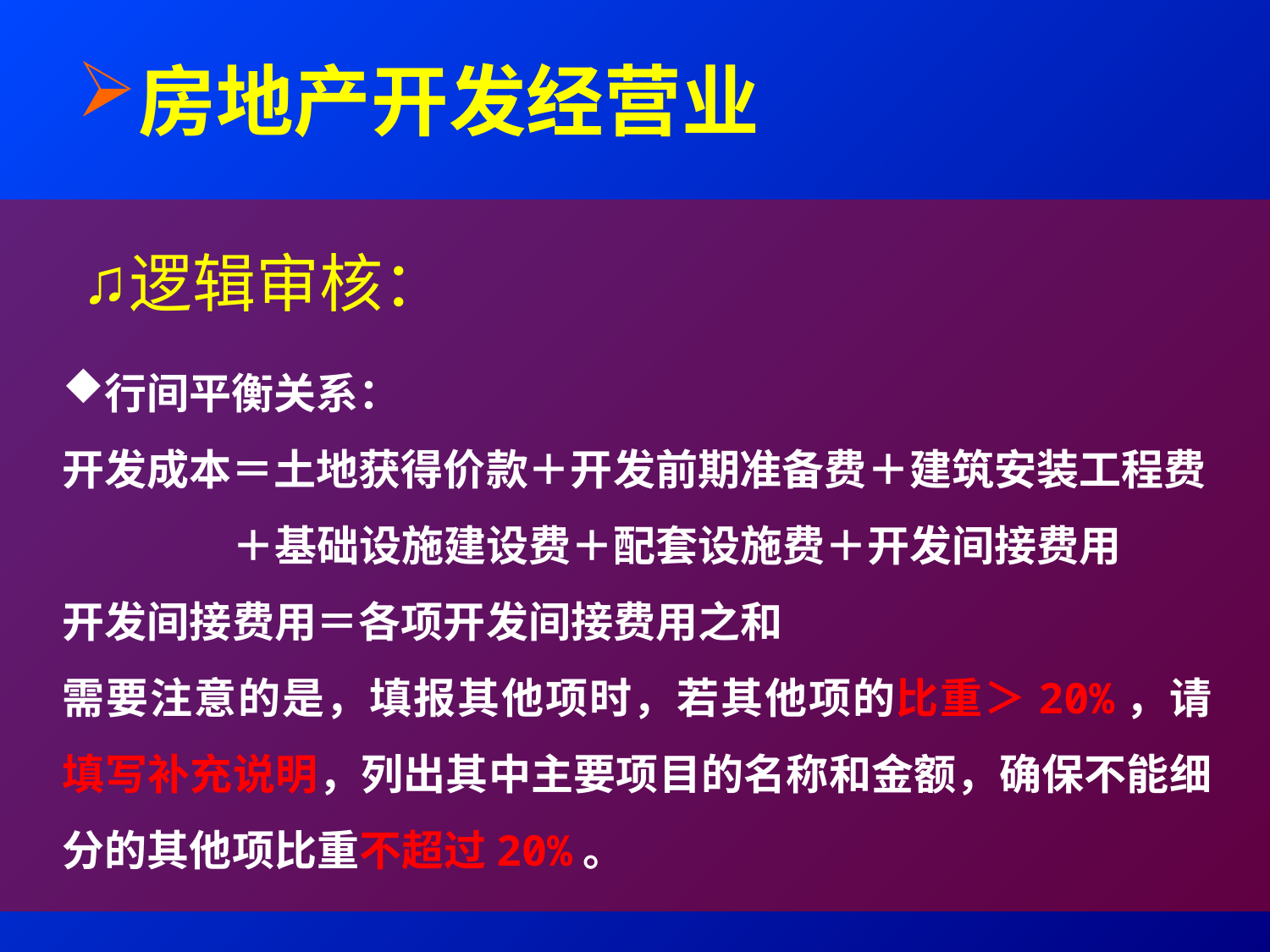

房地产开发经营业

逻辑审核：
行间平衡关系：
开发成本＝土地获得价款＋开发前期准备费＋建筑安装工程费
＋基础设施建设费＋配套设施费＋开发间接费用
开发间接费用＝各项开发间接费用之和
需要注意的是，填报其他项时，若其他项的比重＞20%，请填写补充说明，列出其中主要项目的名称和金额，确保不能细分的其他项比重不超过20%。